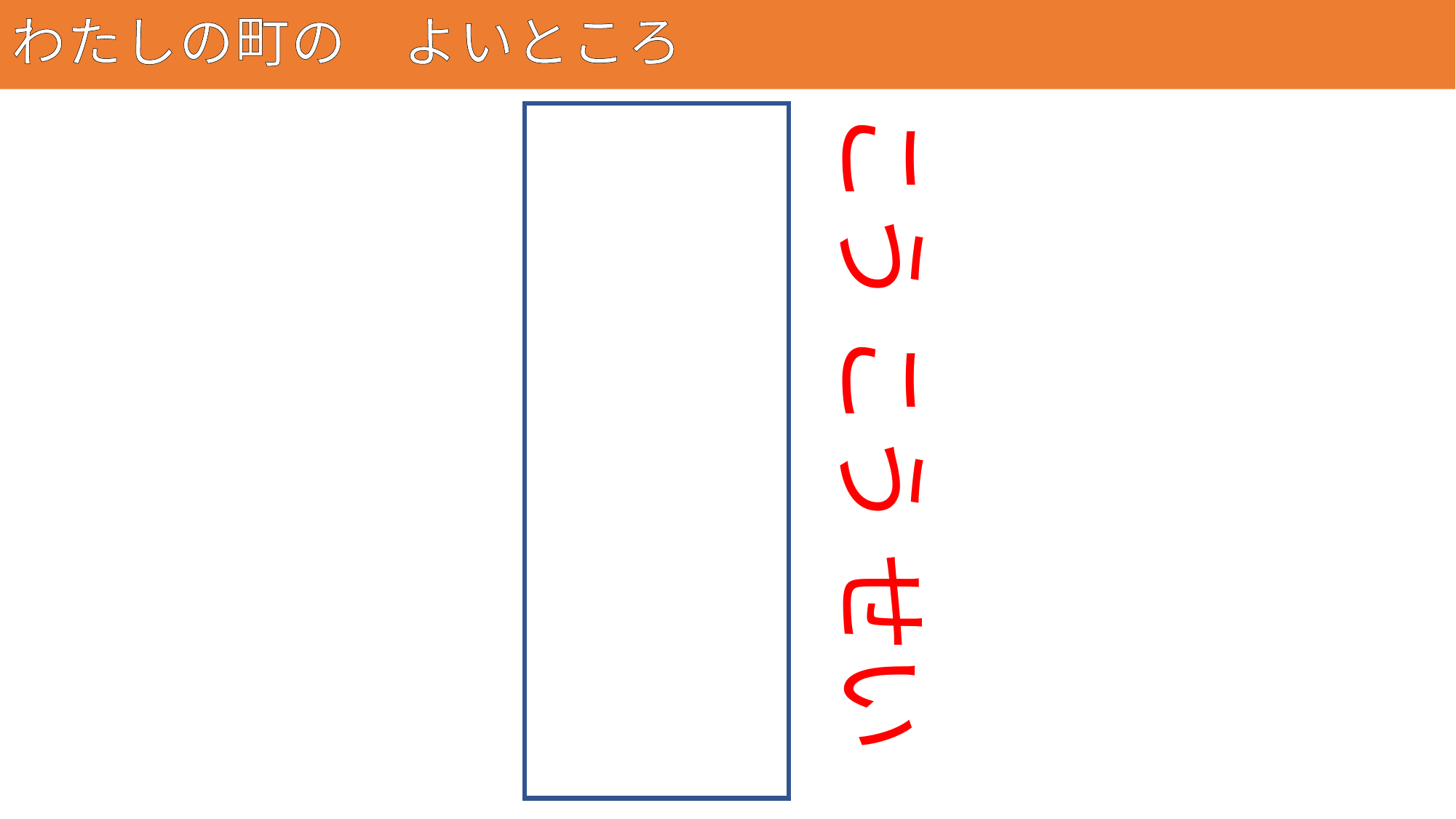

# わたしの町の　よいところ
70
こう こう せい

高校生